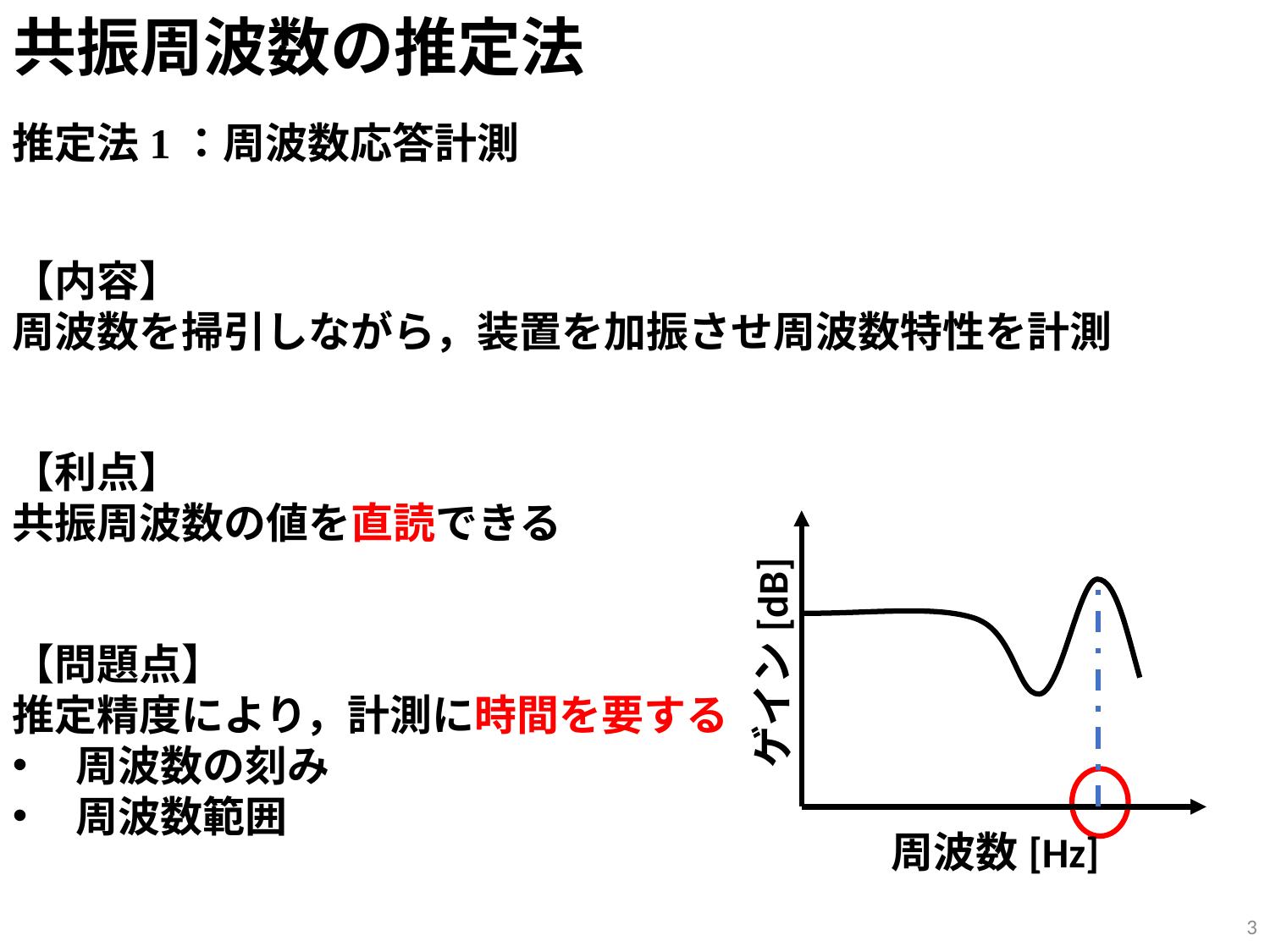

# 共振周波数の推定法
推定法1：周波数応答計測
【内容】
周波数を掃引しながら，装置を加振させ周波数特性を計測
【利点】
共振周波数の値を直読できる
ゲイン[dB]
周波数[Hz]

【問題点】
推定精度により，計測に時間を要する
周波数の刻み
周波数範囲
3